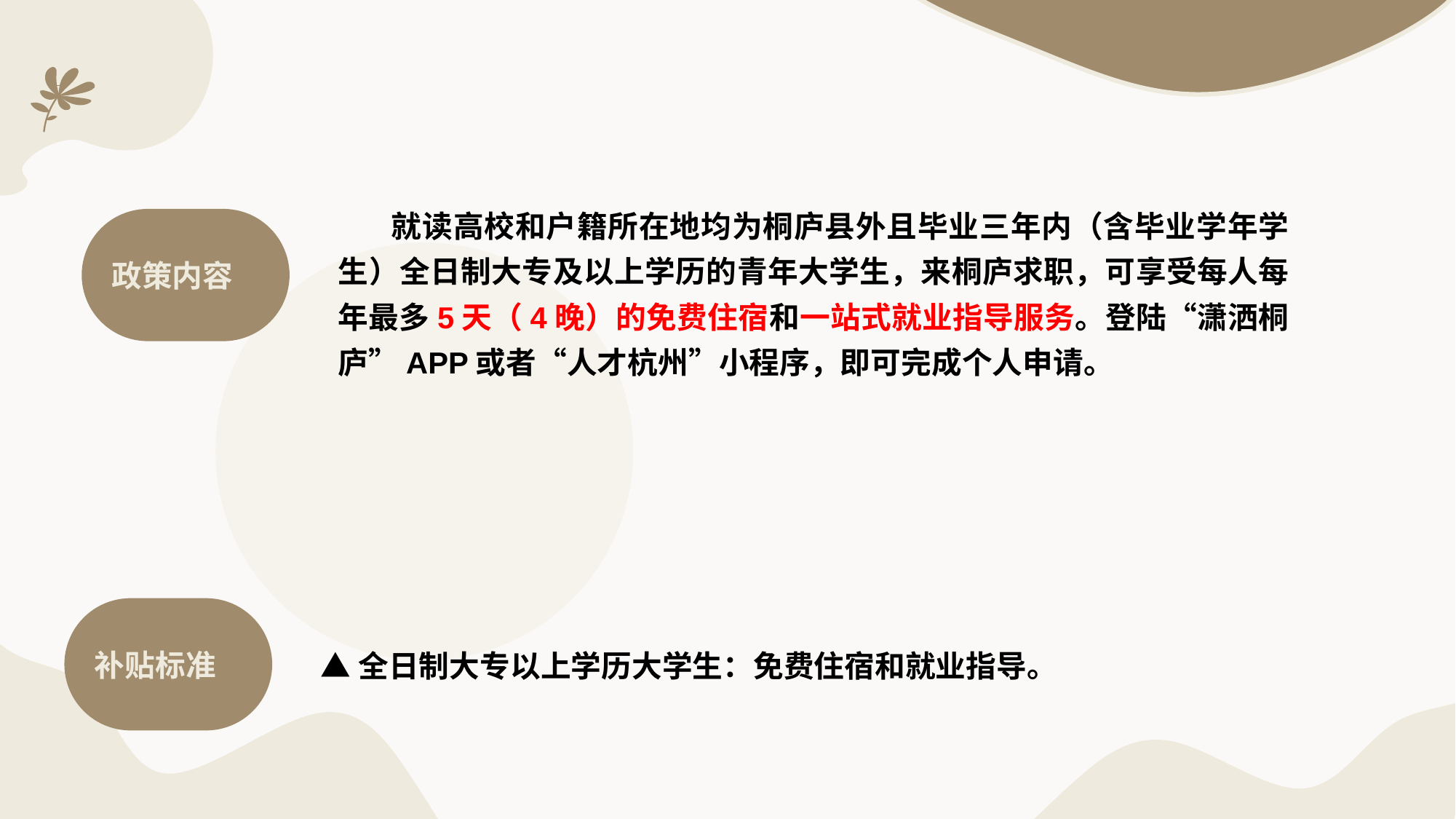

就读高校和户籍所在地均为桐庐县外且毕业三年内（含毕业学年学生）全日制大专及以上学历的青年大学生，来桐庐求职，可享受每人每年最多5天（4晚）的免费住宿和一站式就业指导服务。登陆“潇洒桐庐”APP或者“人才杭州”小程序，即可完成个人申请。

政策内容

补贴标准
▲全日制大专以上学历大学生：免费住宿和就业指导。